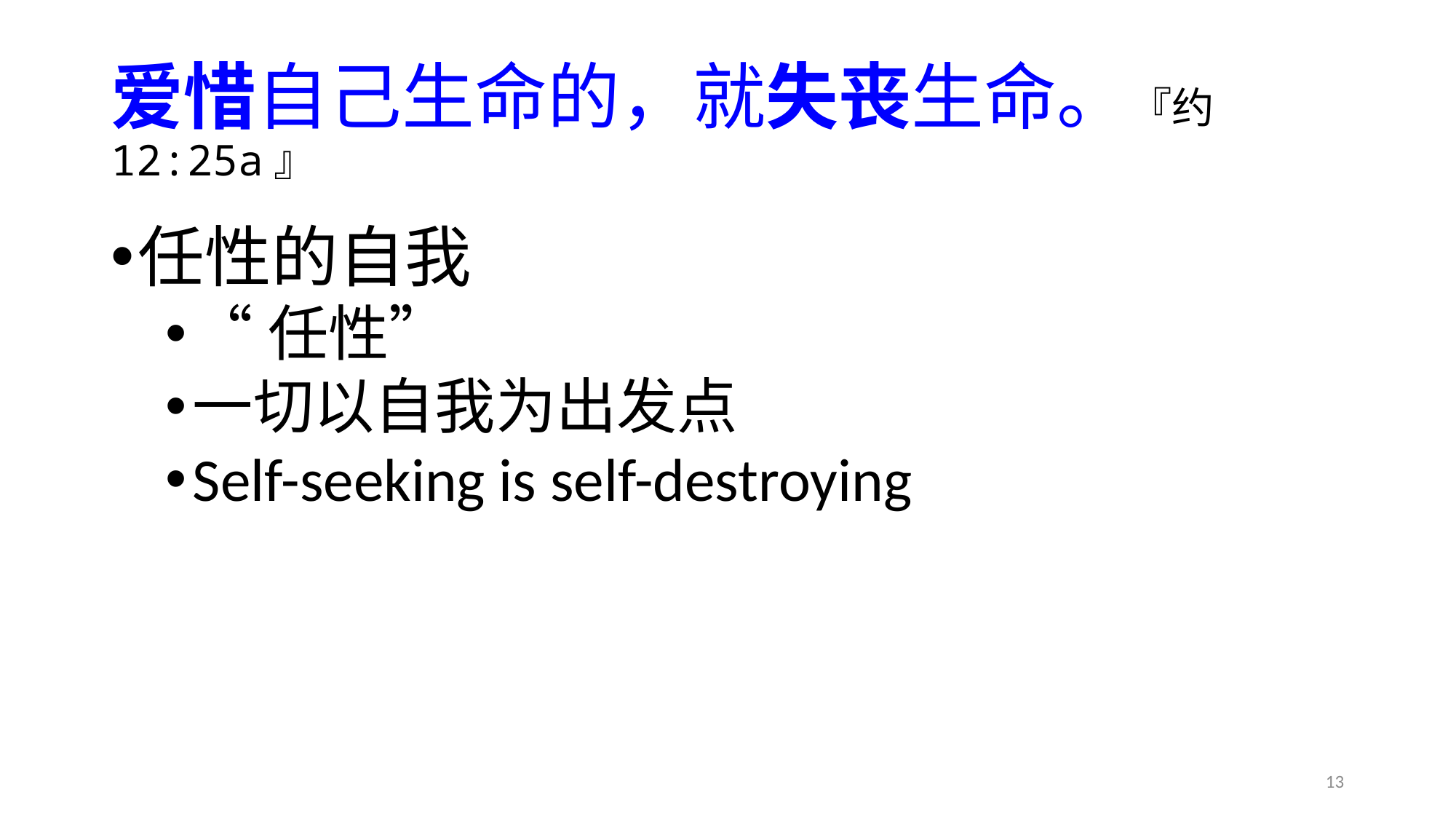

# 爱惜自己生命的，就失丧生命。『约12:25a』
任性的自我
“任性”
一切以自我为出发点
Self-seeking is self-destroying
13